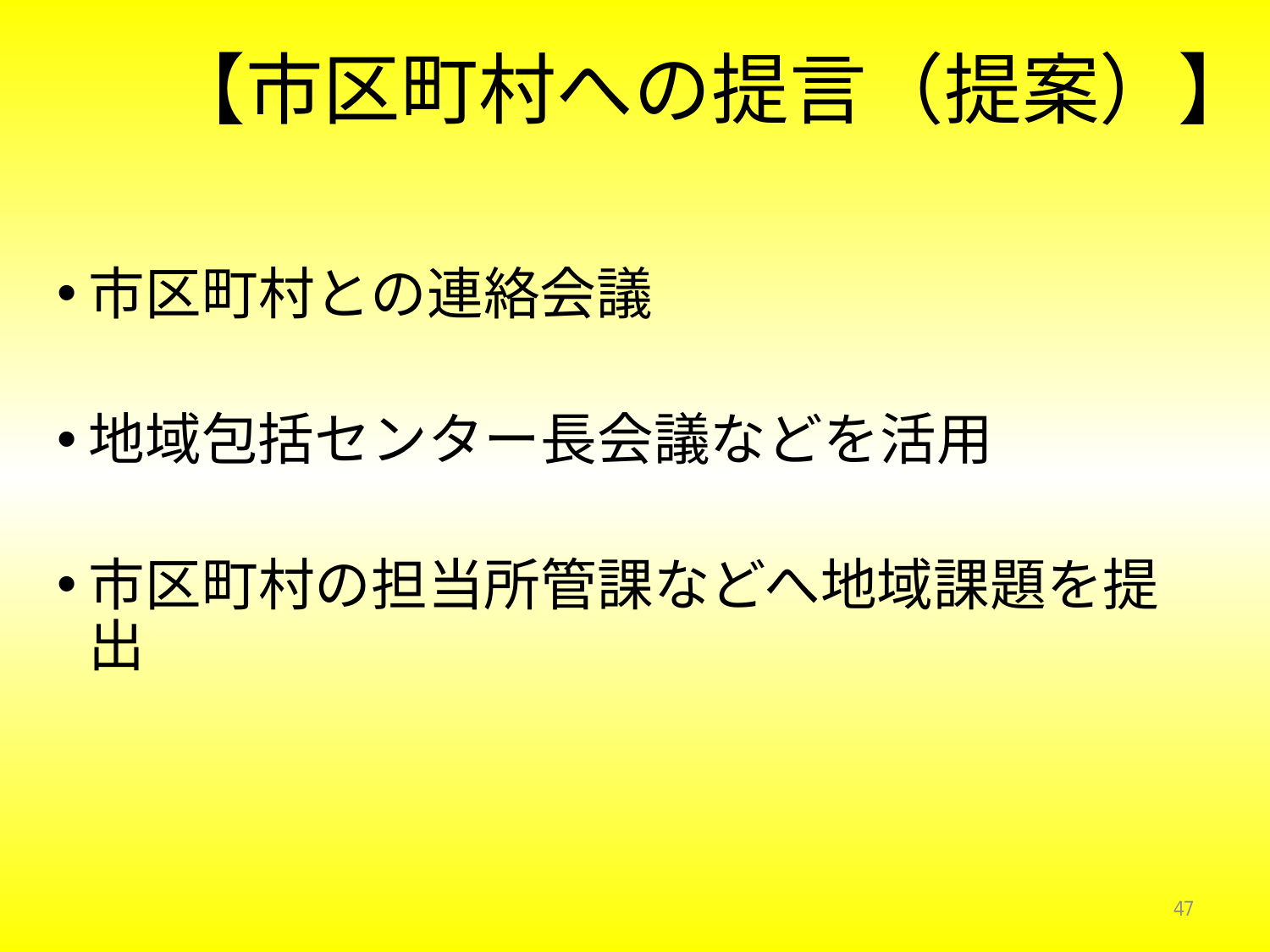

【市区町村への提言（提案）】
市区町村との連絡会議
地域包括センター長会議などを活用
市区町村の担当所管課などへ地域課題を提出
47